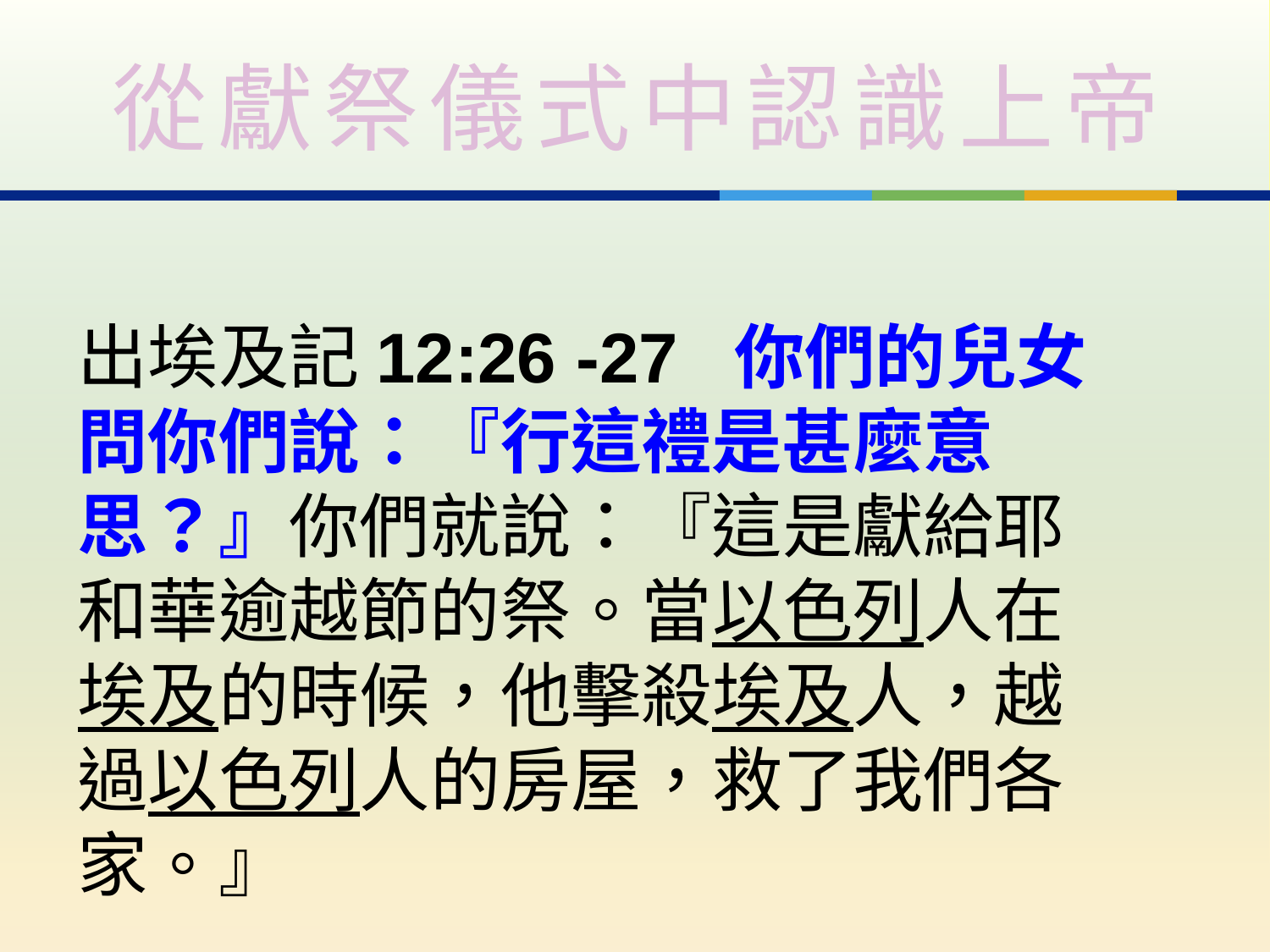

# 從獻祭儀式中認識上帝

出埃及記12:26 -27  你們的兒女問你們說：『行這禮是甚麼意思？』你們就說：『這是獻給耶和華逾越節的祭。當以色列人在埃及的時候，他擊殺埃及人，越過以色列人的房屋，救了我們各家。』